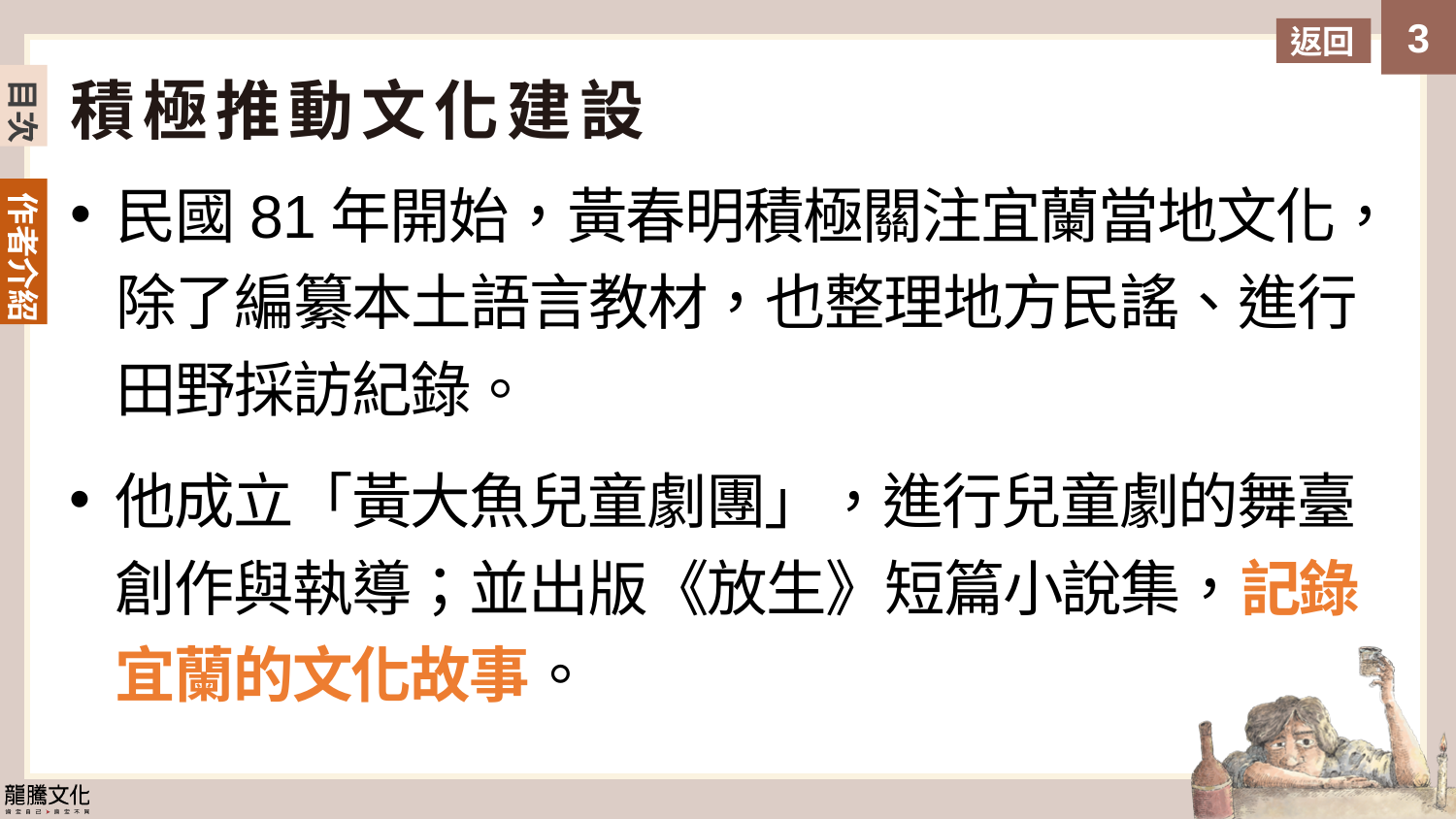

返回
積極推動文化建設
民國81年開始，黃春明積極關注宜蘭當地文化，除了編纂本土語言教材，也整理地方民謠、進行田野採訪紀錄。
他成立「黃大魚兒童劇團」，進行兒童劇的舞臺創作與執導；並出版《放生》短篇小說集，記錄宜蘭的文化故事。